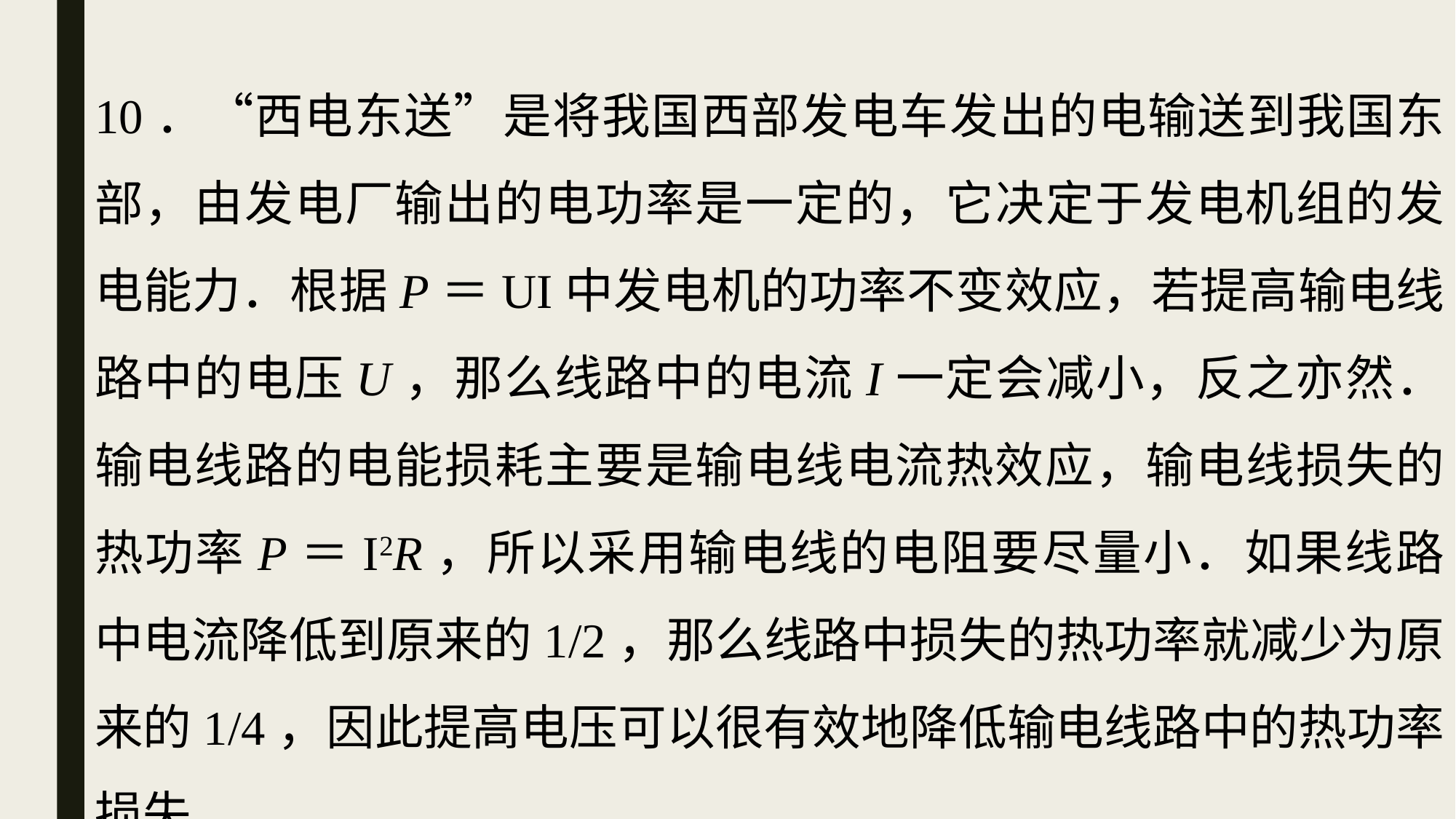

10．“西电东送”是将我国西部发电车发出的电输送到我国东部，由发电厂输出的电功率是一定的，它决定于发电机组的发电能力．根据P＝UI中发电机的功率不变效应，若提高输电线路中的电压U，那么线路中的电流I一定会减小，反之亦然．输电线路的电能损耗主要是输电线电流热效应，输电线损失的热功率P＝I2R，所以采用输电线的电阻要尽量小．如果线路中电流降低到原来的1/2，那么线路中损失的热功率就减少为原来的1/4，因此提高电压可以很有效地降低输电线路中的热功率损失．